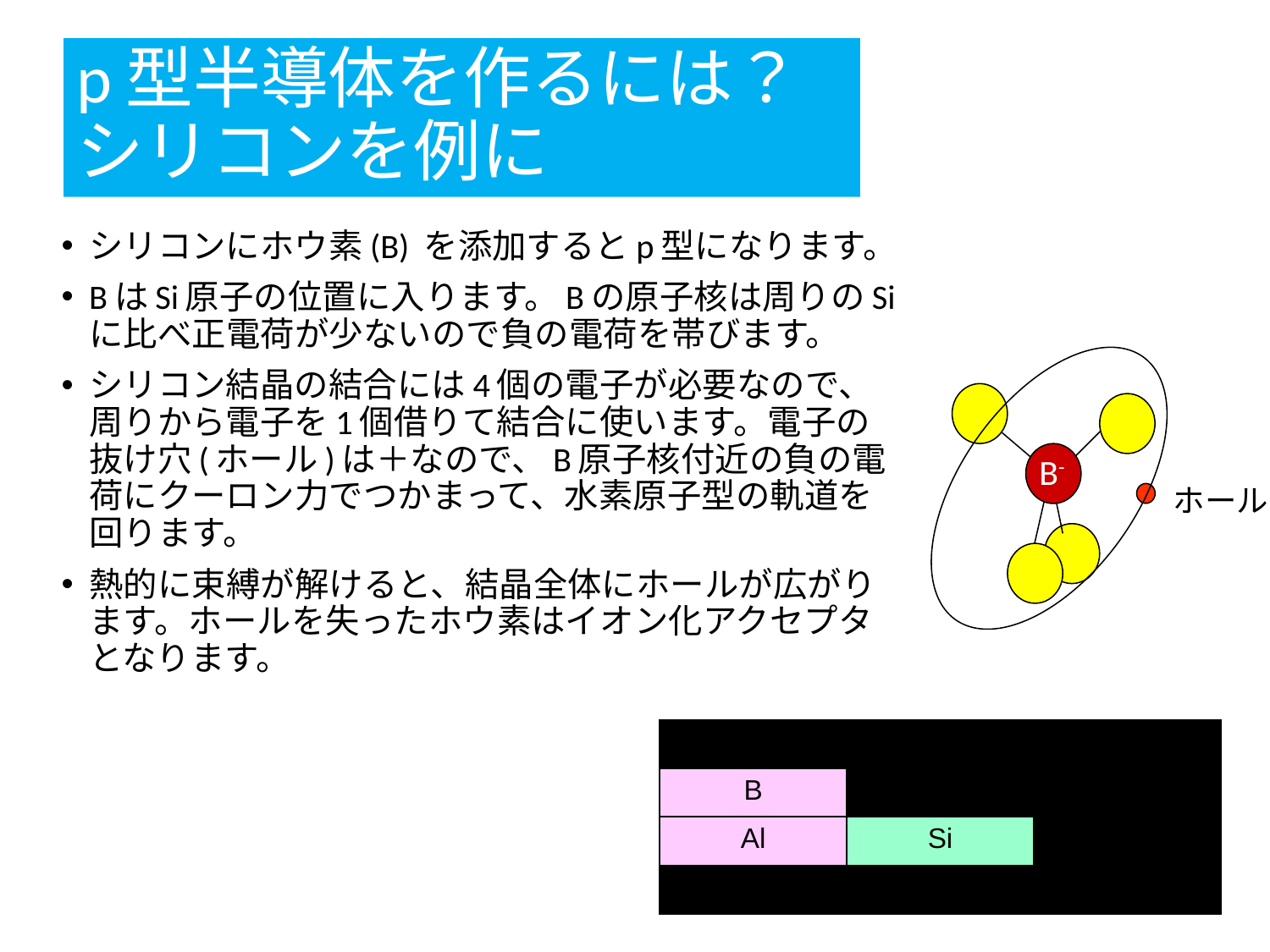

# p型半導体を作るには？シリコンを例に
シリコンにホウ素(B) を添加するとp型になります。
BはSi原子の位置に入ります。Bの原子核は周りのSiに比べ正電荷が少ないので負の電荷を帯びます。
シリコン結晶の結合には4個の電子が必要なので、周りから電子を1個借りて結合に使います。電子の抜け穴(ホール)は＋なので、B原子核付近の負の電荷にクーロン力でつかまって、水素原子型の軌道を回ります。
熱的に束縛が解けると、結晶全体にホールが広がります。ホールを失ったホウ素はイオン化アクセプタとなります。

B-
ホール

| IIIB | IV | V |
| --- | --- | --- |
| B | C | N |
| Al | Si | P |
| Ga | Ge | As |